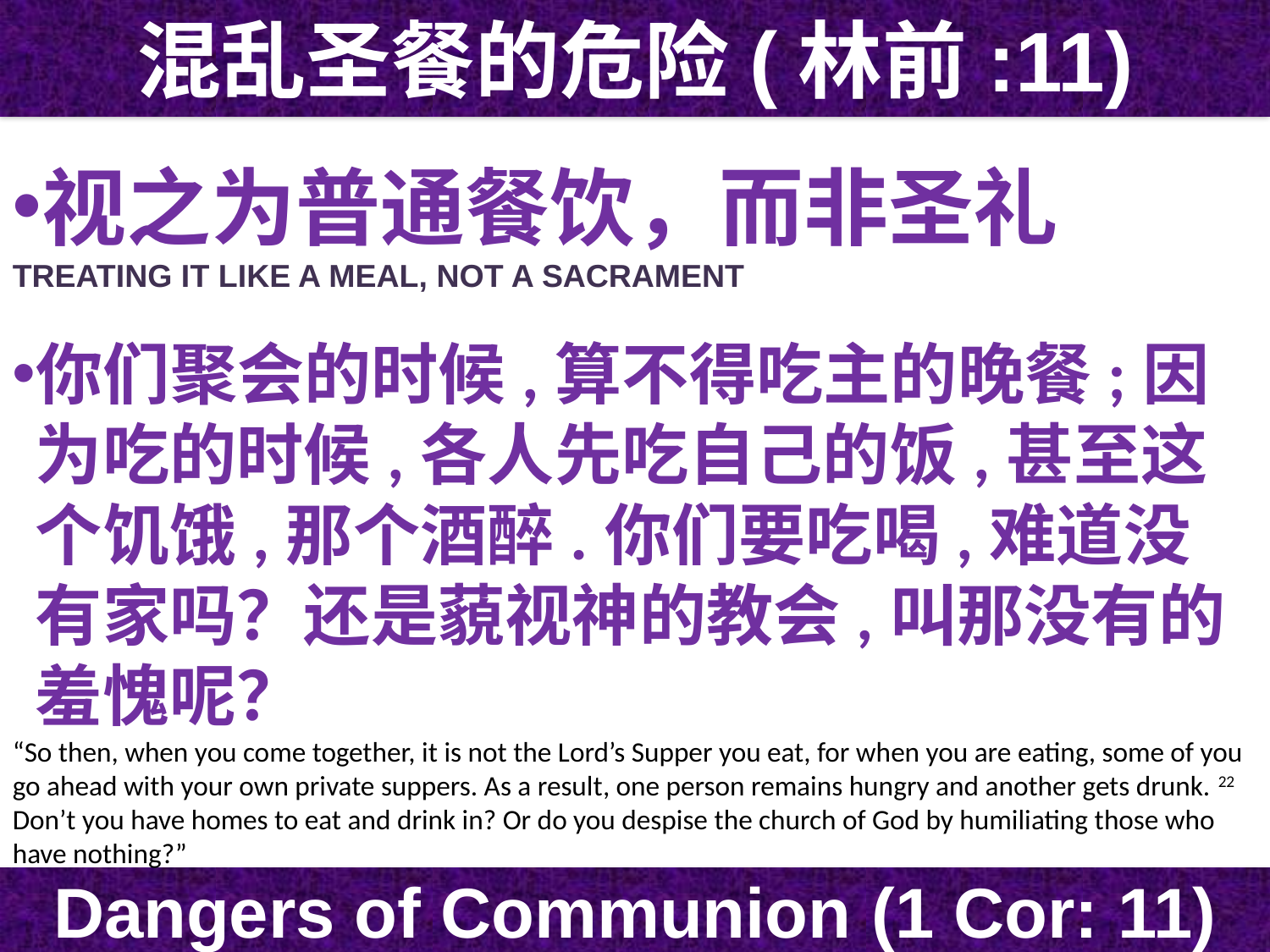

混乱圣餐的危险(林前:11)
视之为普通餐饮，而非圣礼
TREATING IT LIKE A MEAL, NOT A SACRAMENT

你们聚会的时候,算不得吃主的晚餐;因为吃的时候,各人先吃自己的饭,甚至这个饥饿,那个酒醉.你们要吃喝,难道没有家吗？还是藐视神的教会,叫那没有的羞愧呢？
“So then, when you come together, it is not the Lord’s Supper you eat, for when you are eating, some of you go ahead with your own private suppers. As a result, one person remains hungry and another gets drunk. 22 Don’t you have homes to eat and drink in? Or do you despise the church of God by humiliating those who have nothing?”
Dangers of Communion (1 Cor: 11)